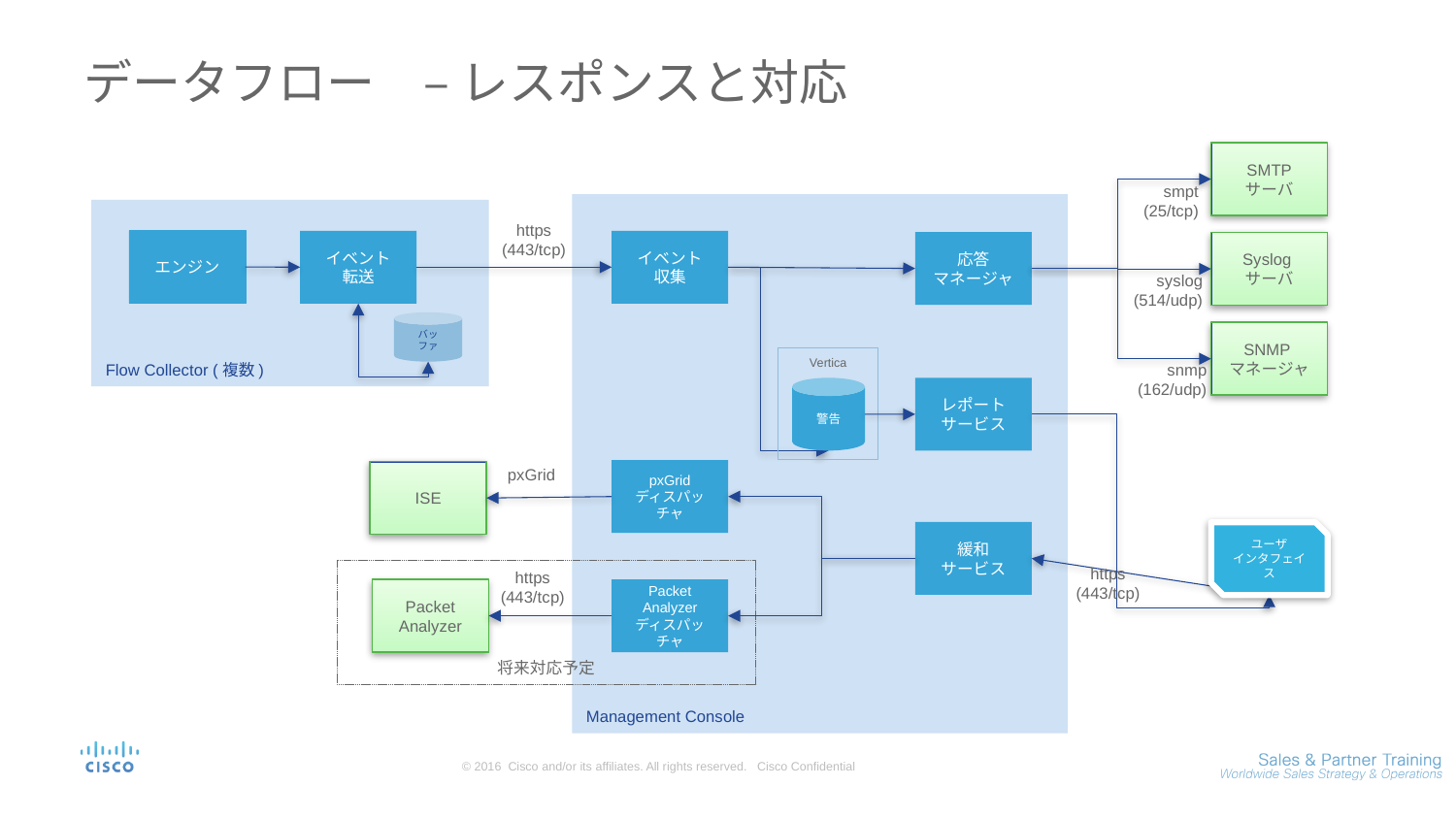

# データフロー　– レスポンスと対応
SMTP
サーバ
smpt
(25/tcp)
Management Console
Flow Collector (複数)
https
(443/tcp)
エンジン
イベント
転送
イベント
収集
応答
マネージャ
Syslog
サーバ
syslog
(514/udp)
バッファ
SNMP
マネージャ
Vertica
snmp
(162/udp)
警告
レポート
サービス
pxGrid
pxGrid
ディスパッチャ
ISE
緩和
サービス
ユーザ
インタフェイス
https
(443/tcp)
将来対応予定
https
(443/tcp)
Packet Analyzer
Packet Analyzer
ディスパッチャ